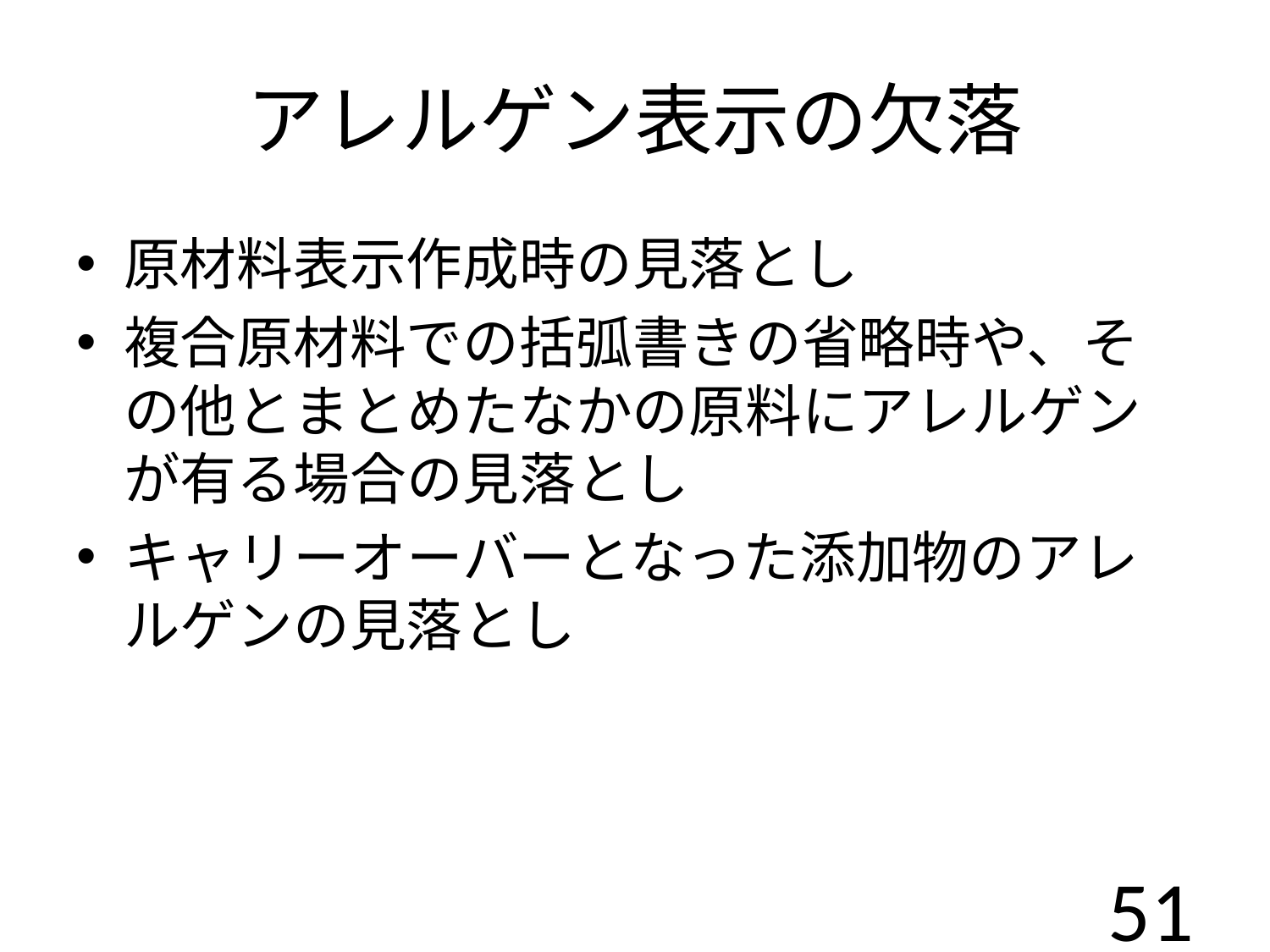

# アレルゲン表示の欠落
原材料表示作成時の見落とし
複合原材料での括弧書きの省略時や、その他とまとめたなかの原料にアレルゲンが有る場合の見落とし
キャリーオーバーとなった添加物のアレルゲンの見落とし
51